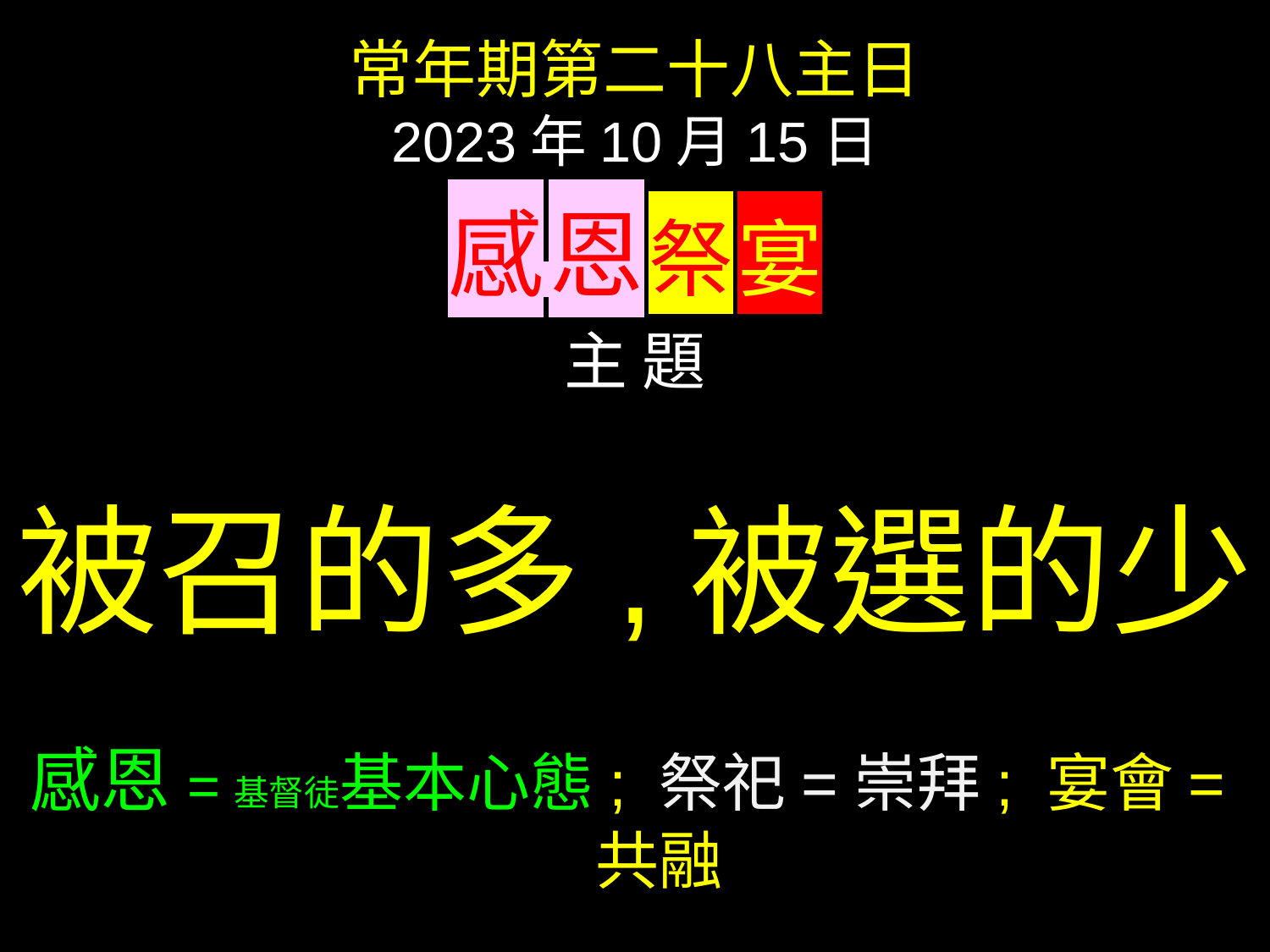

常年期第二十八主日
2023年10月15日
感 恩 祭 宴

主 題

被召的多,被選的少

感恩=基督徒基本心態; 祭祀=崇拜; 宴會=共融